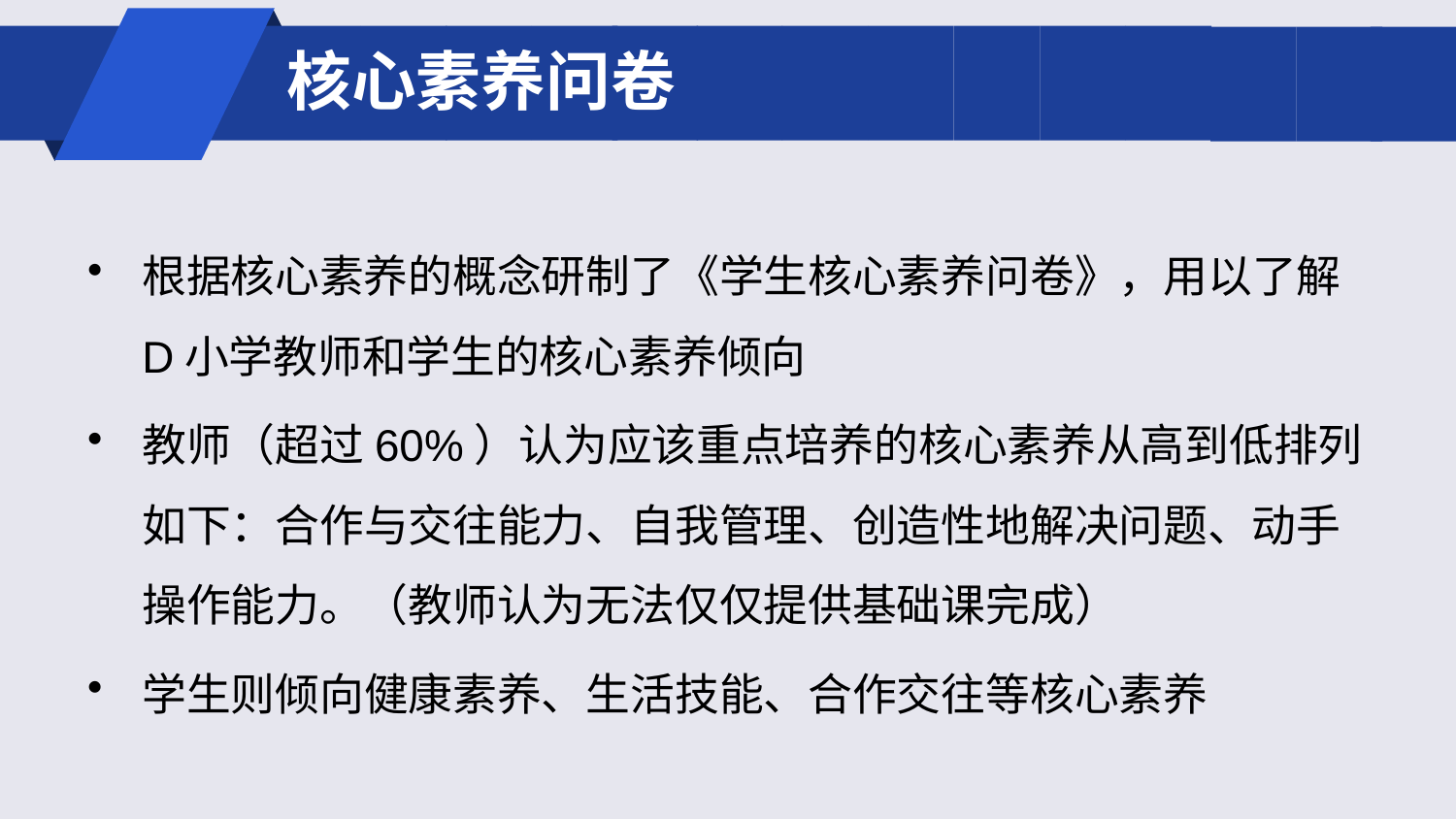

# 核心素养问卷
根据核心素养的概念研制了《学生核心素养问卷》，用以了解D小学教师和学生的核心素养倾向
教师（超过60%）认为应该重点培养的核心素养从高到低排列如下：合作与交往能力、自我管理、创造性地解决问题、动手操作能力。（教师认为无法仅仅提供基础课完成）
学生则倾向健康素养、生活技能、合作交往等核心素养